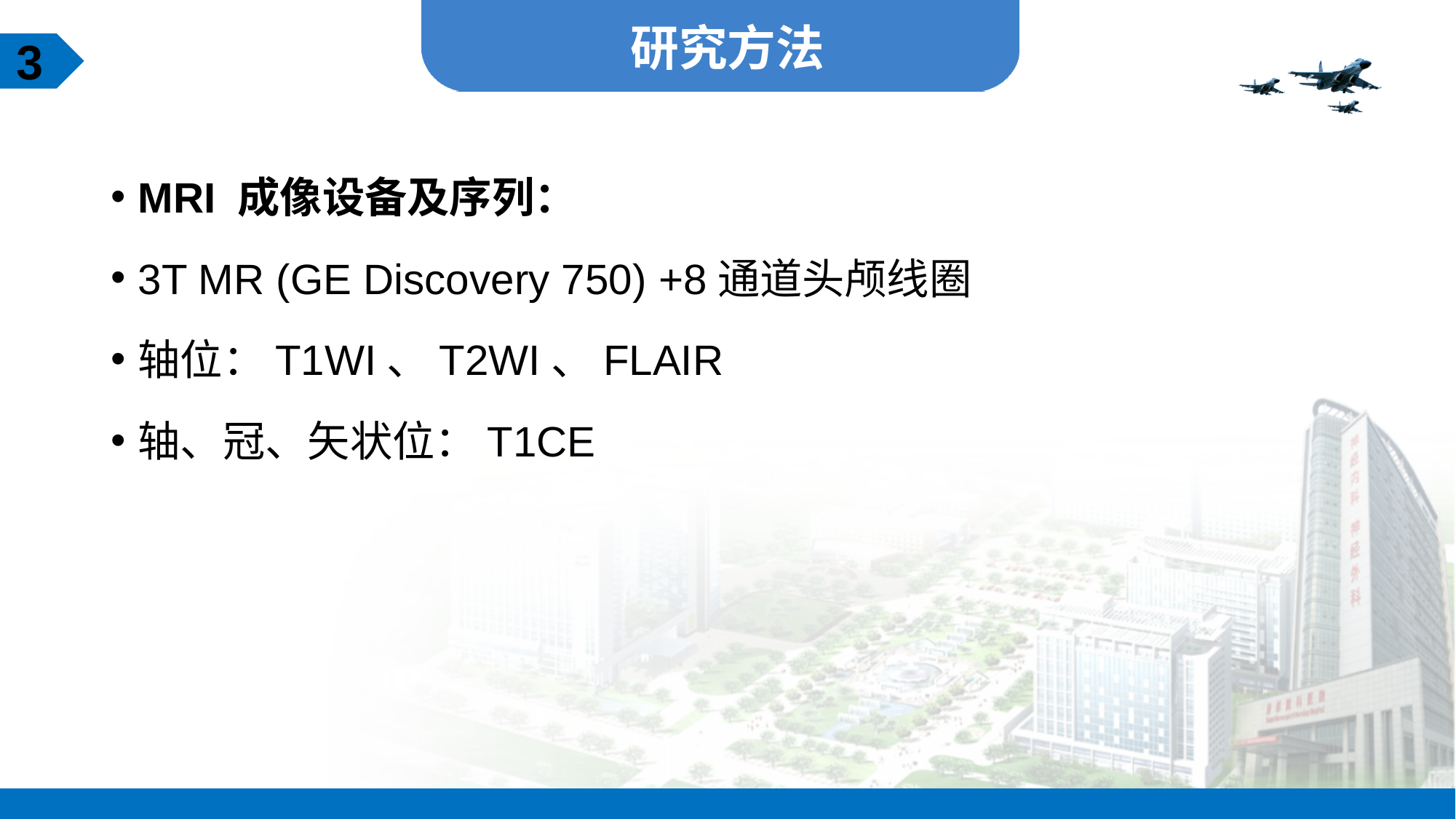

研究方法
3
MRI 成像设备及序列：
3T MR (GE Discovery 750) +8通道头颅线圈
轴位：T1WI、T2WI、FLAIR
轴、冠、矢状位：T1CE